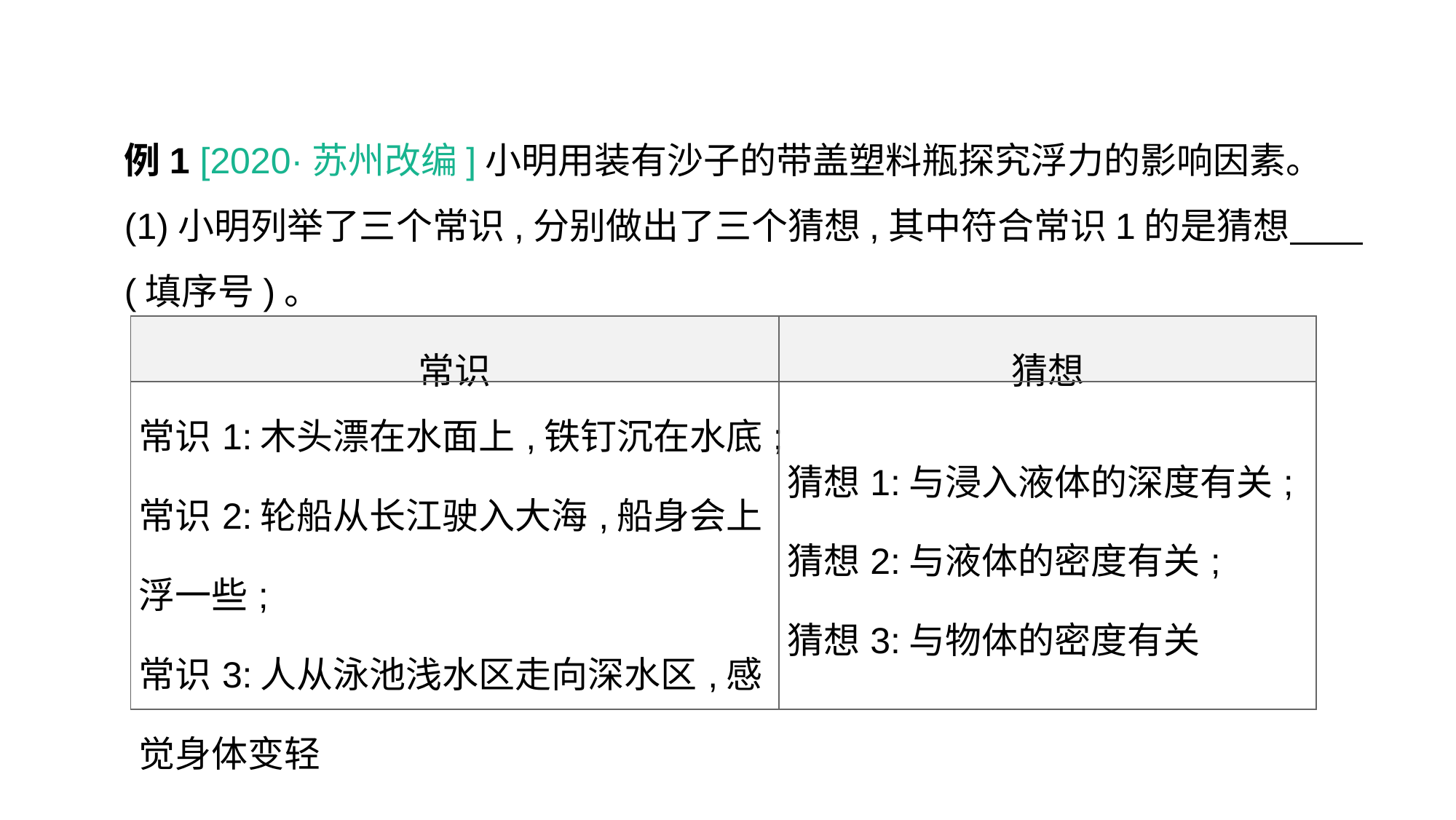

例1 [2020·苏州改编]小明用装有沙子的带盖塑料瓶探究浮力的影响因素。
(1)小明列举了三个常识,分别做出了三个猜想,其中符合常识1的是猜想　　(填序号)。
| 常识 | 猜想 |
| --- | --- |
| 常识1:木头漂在水面上,铁钉沉在水底; 常识2:轮船从长江驶入大海,船身会上浮一些; 常识3:人从泳池浅水区走向深水区,感觉身体变轻 | 猜想1:与浸入液体的深度有关; 猜想2:与液体的密度有关; 猜想3:与物体的密度有关 |